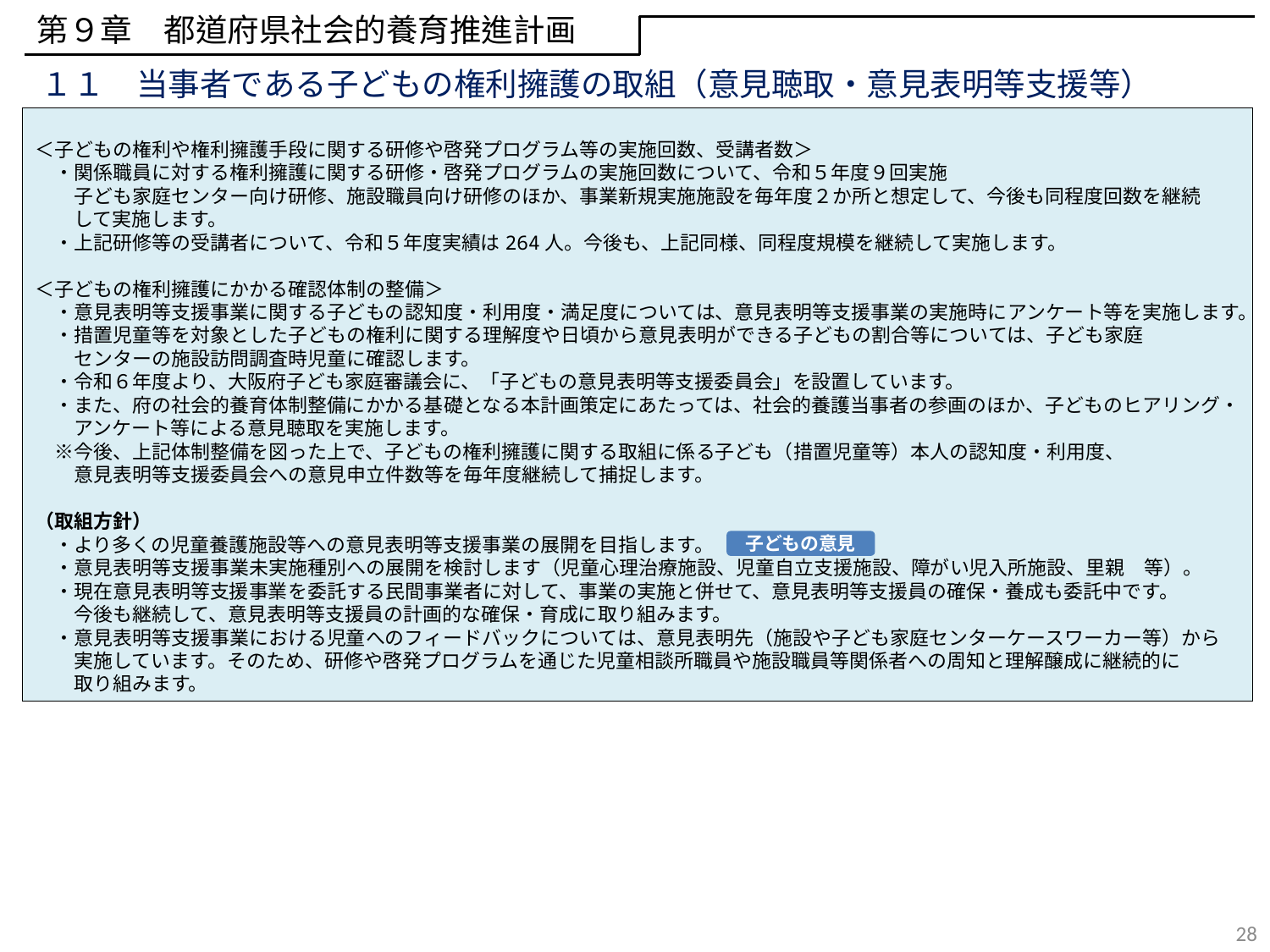

第９章　都道府県社会的養育推進計画
１１　当事者である子どもの権利擁護の取組（意見聴取・意見表明等支援等）

＜子どもの権利や権利擁護手段に関する研修や啓発プログラム等の実施回数、受講者数＞
　・関係職員に対する権利擁護に関する研修・啓発プログラムの実施回数について、令和５年度９回実施
　　子ども家庭センター向け研修、施設職員向け研修のほか、事業新規実施施設を毎年度２か所と想定して、今後も同程度回数を継続
　　して実施します。
　・上記研修等の受講者について、令和５年度実績は264人。今後も、上記同様、同程度規模を継続して実施します。

＜子どもの権利擁護にかかる確認体制の整備＞
　・意見表明等支援事業に関する子どもの認知度・利用度・満足度については、意見表明等支援事業の実施時にアンケート等を実施します。
　・措置児童等を対象とした子どもの権利に関する理解度や日頃から意見表明ができる子どもの割合等については、子ども家庭
　　センターの施設訪問調査時児童に確認します。
　・令和６年度より、大阪府子ども家庭審議会に、「子どもの意見表明等支援委員会」を設置しています。
　・また、府の社会的養育体制整備にかかる基礎となる本計画策定にあたっては、社会的養護当事者の参画のほか、子どものヒアリング・
　　アンケート等による意見聴取を実施します。
　※今後、上記体制整備を図った上で、子どもの権利擁護に関する取組に係る子ども（措置児童等）本人の認知度・利用度、
　　意見表明等支援委員会への意見申立件数等を毎年度継続して捕捉します。

（取組方針）
　・より多くの児童養護施設等への意見表明等支援事業の展開を目指します。
　・意見表明等支援事業未実施種別への展開を検討します（児童心理治療施設、児童自立支援施設、障がい児入所施設、里親　等）。
　・現在意見表明等支援事業を委託する民間事業者に対して、事業の実施と併せて、意見表明等支援員の確保・養成も委託中です。
　　今後も継続して、意見表明等支援員の計画的な確保・育成に取り組みます。
　・意見表明等支援事業における児童へのフィードバックについては、意見表明先（施設や子ども家庭センターケースワーカー等）から
　　実施しています。そのため、研修や啓発プログラムを通じた児童相談所職員や施設職員等関係者への周知と理解醸成に継続的に
　　取り組みます。
子どもの意見
28